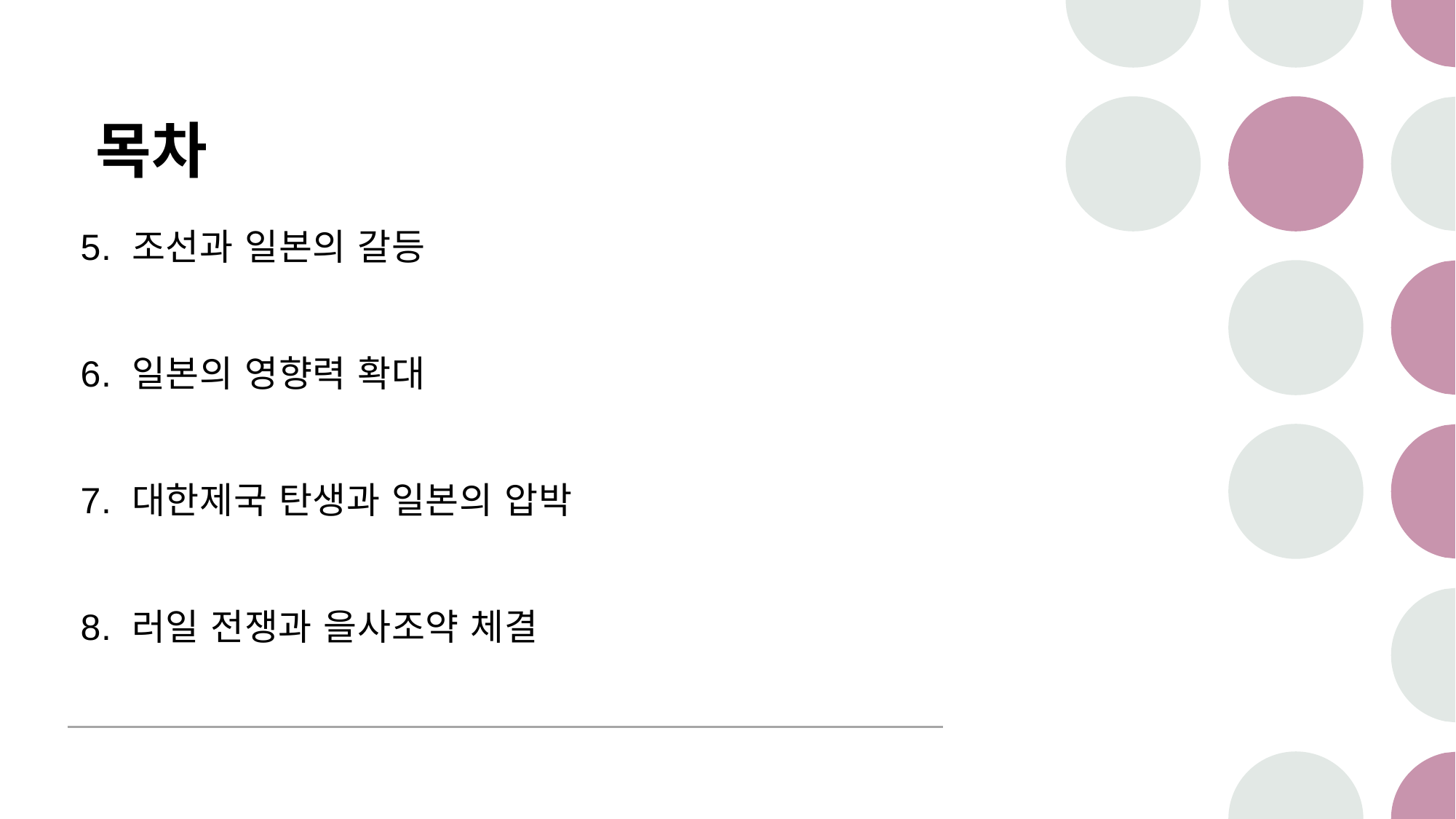

# 목차
5. 조선과 일본의 갈등

6. 일본의 영향력 확대

7. 대한제국 탄생과 일본의 압박

8. 러일 전쟁과 을사조약 체결